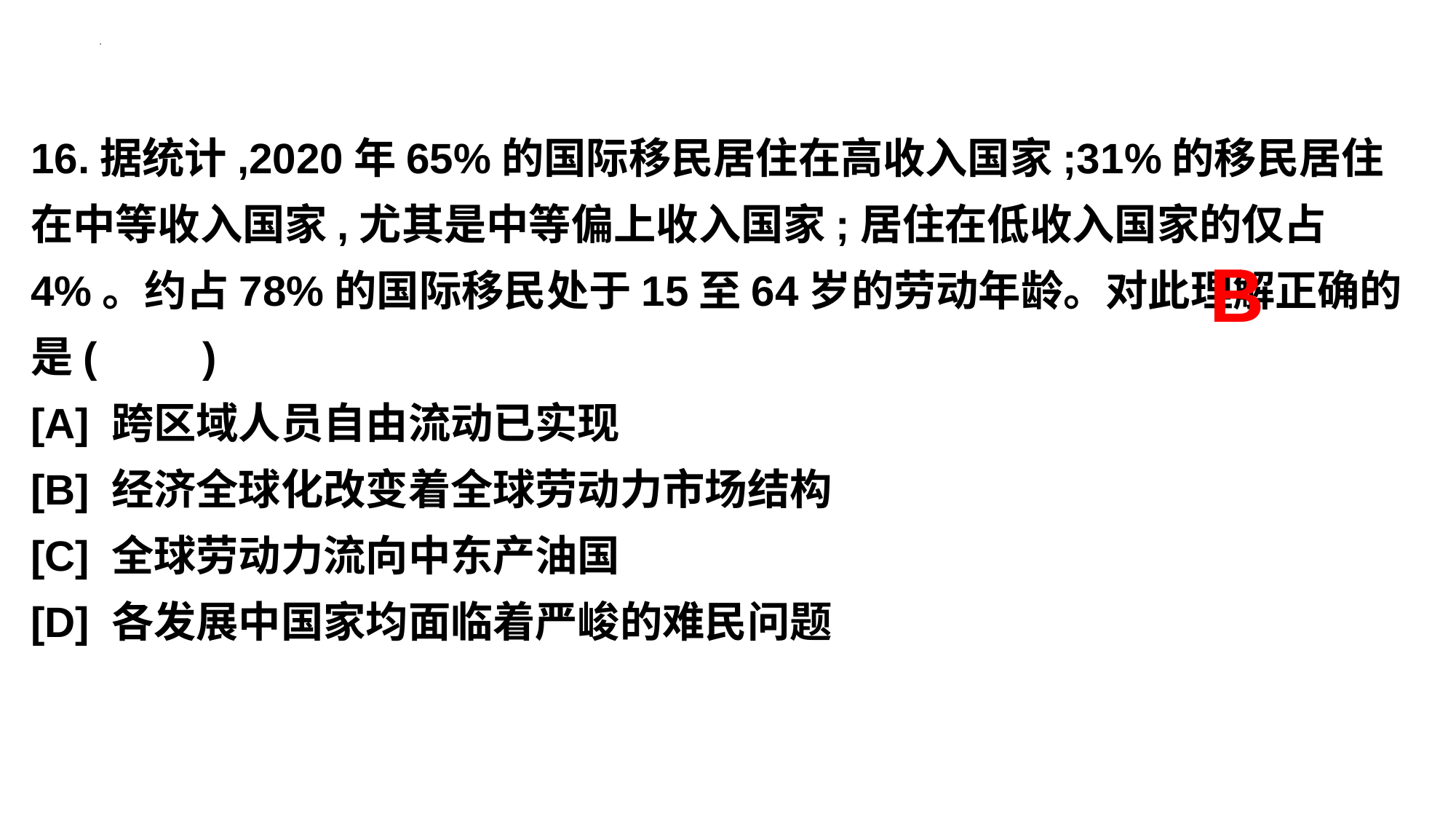

16.据统计,2020年65%的国际移民居住在高收入国家;31%的移民居住在中等收入国家,尤其是中等偏上收入国家;居住在低收入国家的仅占4%。约占78%的国际移民处于15至64岁的劳动年龄。对此理解正确的是(　　)
[A] 跨区域人员自由流动已实现
[B] 经济全球化改变着全球劳动力市场结构
[C] 全球劳动力流向中东产油国
[D] 各发展中国家均面临着严峻的难民问题
B